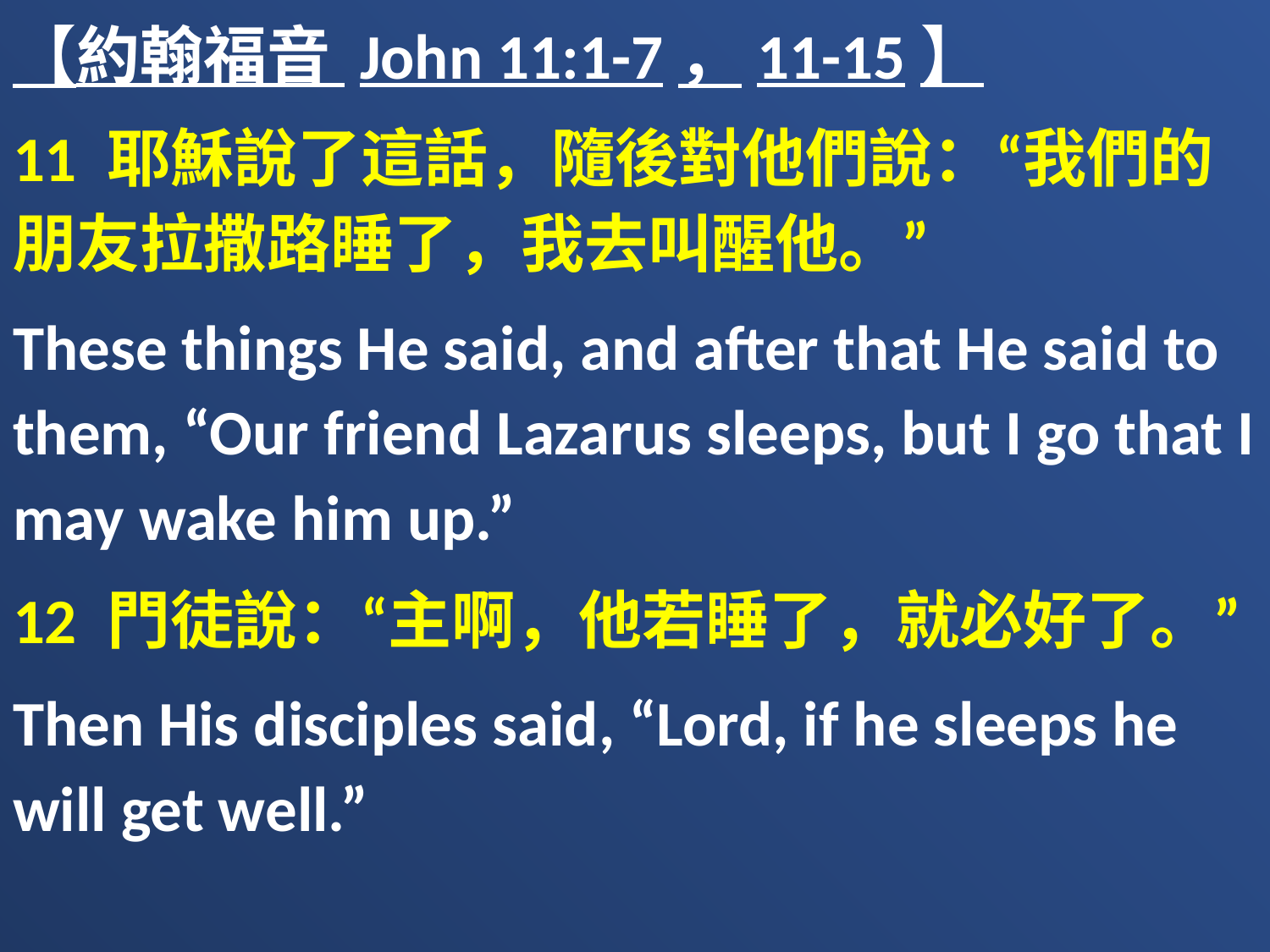

【約翰福音 John 11:1-7，11-15】
11 耶穌說了這話，隨後對他們說：“我們的朋友拉撒路睡了，我去叫醒他。”
These things He said, and after that He said to them, “Our friend Lazarus sleeps, but I go that I may wake him up.”
12 門徒說：“主啊，他若睡了，就必好了。”
Then His disciples said, “Lord, if he sleeps he will get well.”